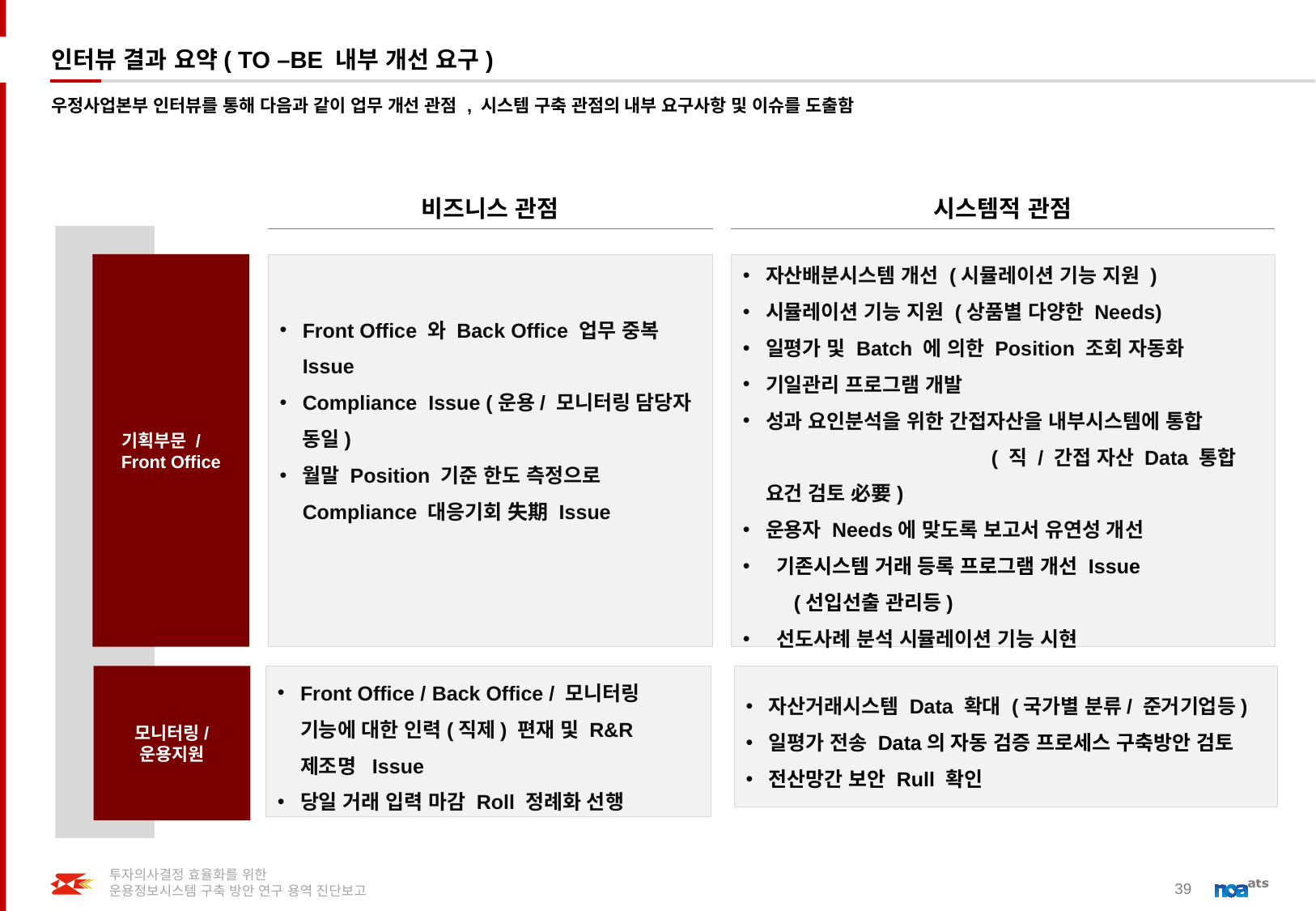

# 인터뷰 결과 요약( TO –BE 내부 개선 요구)
우정사업본부 인터뷰를 통해 다음과 같이 업무 개선 관점 , 시스템 구축 관점의 내부 요구사항 및 이슈를 도출함
비즈니스 관점
시스템적 관점

기획부문 /     Front Office
Front Office 와 Back Office 업무 중복 Issue
Compliance  Issue (운용/ 모니터링 담당자 동일)
월말 Position 기준 한도 측정으로 Compliance 대응기회 失期 Issue

자산배분시스템 개선 (시뮬레이션 기능 지원 )
시뮬레이션 기능 지원 (상품별 다양한 Needs)
일평가 및 Batch 에 의한 Position 조회 자동화
기일관리 프로그램 개발
성과 요인분석을 위한 간접자산을 내부시스템에 통합                                                  ( 직 / 간접 자산 Data 통합 요건 검토 必要)
운용자 Needs에 맞도록 보고서 유연성 개선
 기존시스템 거래 등록 프로그램 개선 Issue                           (선입선출 관리등)
 선도사례 분석 시뮬레이션 기능 시현
모니터링/ 운용지원
Front Office / Back Office / 모니터링 기능에 대한 인력(직제) 편재 및 R&R 제조명  Issue
당일 거래 입력 마감 Roll 정례화 선행
자산거래시스템 Data 확대 (국가별 분류/ 준거기업등)
일평가 전송 Data의 자동 검증 프로세스 구축방안 검토
전산망간 보안 Rull 확인